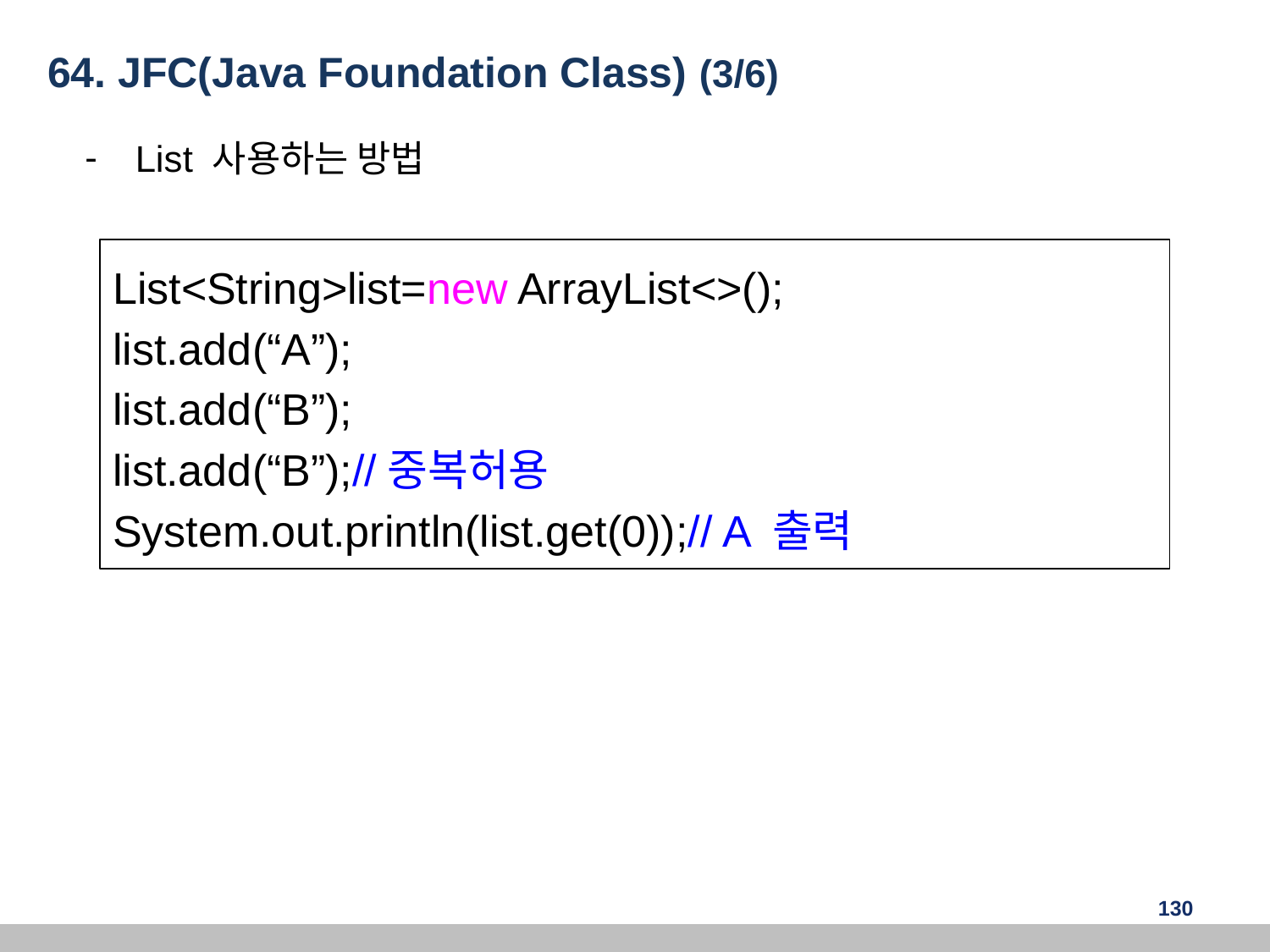

64. JFC(Java Foundation Class) (3/6)
List 사용하는 방법
List<String>list=new ArrayList<>();
list.add(“A”);
list.add(“B”);
list.add(“B”);//중복허용
System.out.println(list.get(0));// A 출력
130